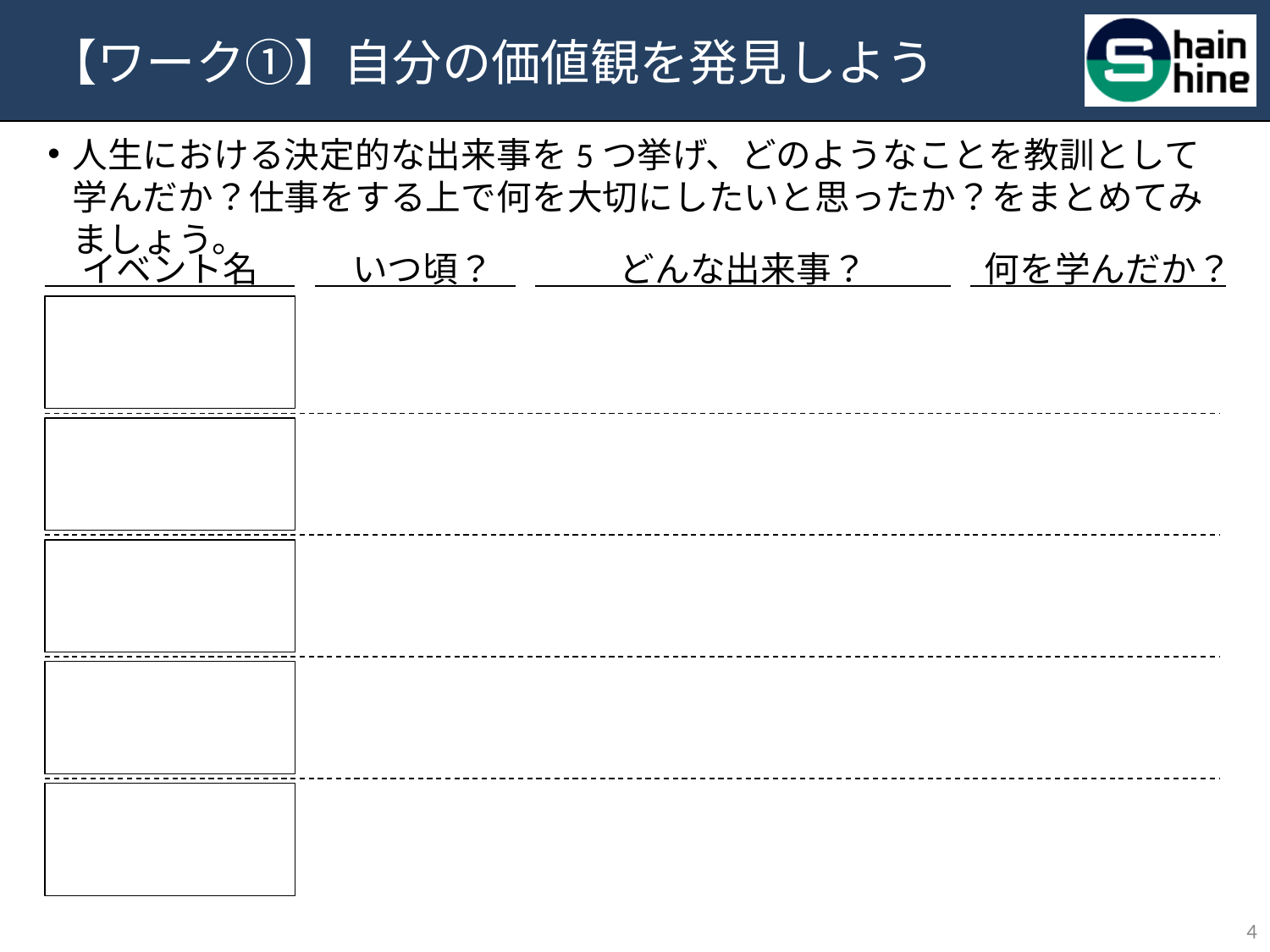

# 【ワーク①】自分の価値観を発見しよう
人生における決定的な出来事を5つ挙げ、どのようなことを教訓として学んだか？仕事をする上で何を大切にしたいと思ったか？をまとめてみましょう。
イベント名
いつ頃？
どんな出来事？
何を学んだか？

4